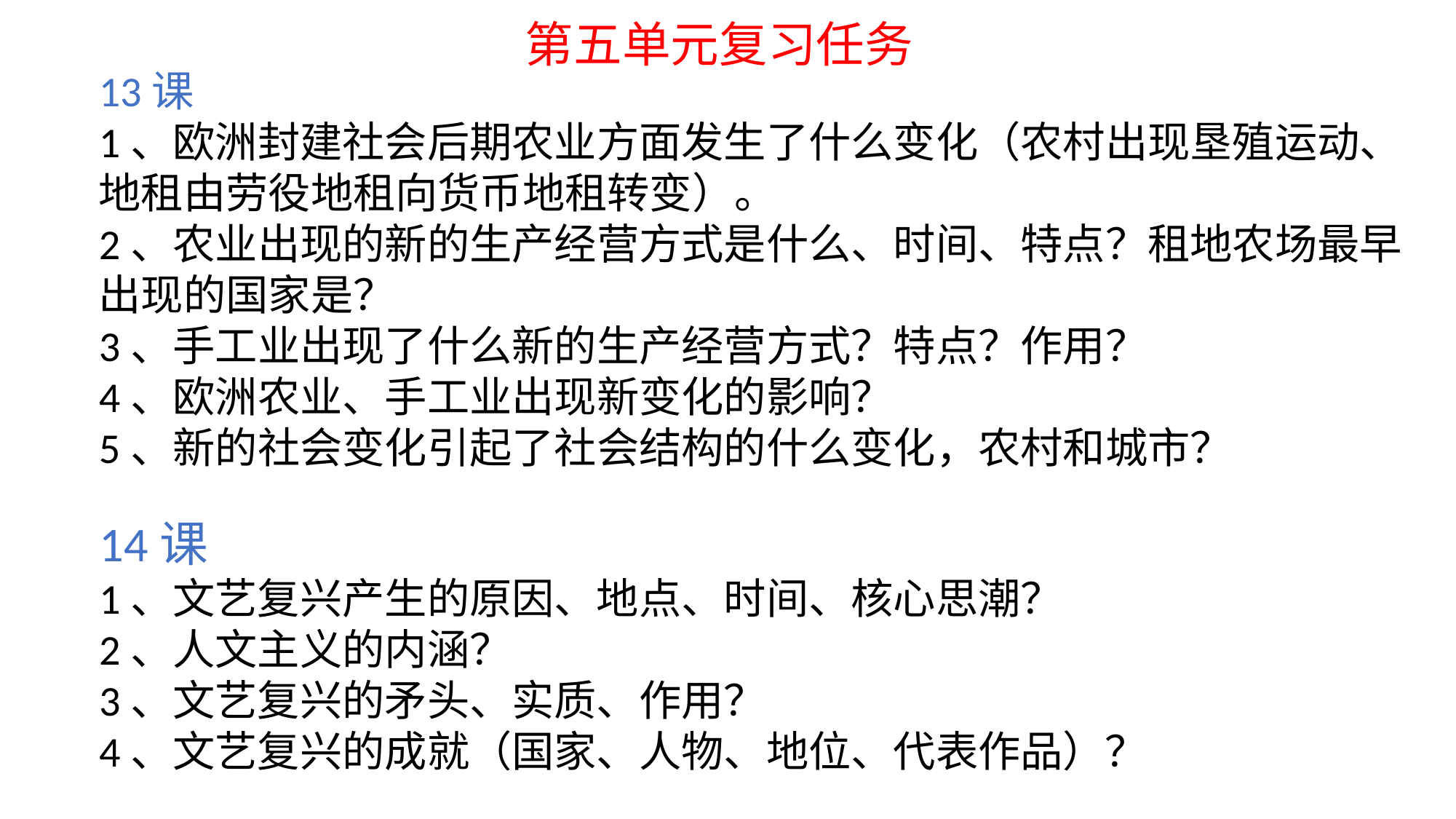

# 第五单元复习任务
13课
1、欧洲封建社会后期农业方面发生了什么变化（农村出现垦殖运动、地租由劳役地租向货币地租转变）。
2、农业出现的新的生产经营方式是什么、时间、特点？租地农场最早出现的国家是？
3、手工业出现了什么新的生产经营方式？特点？作用？
4、欧洲农业、手工业出现新变化的影响？
5、新的社会变化引起了社会结构的什么变化，农村和城市？
14课
1、文艺复兴产生的原因、地点、时间、核心思潮？
2、人文主义的内涵？
3、文艺复兴的矛头、实质、作用？
4、文艺复兴的成就（国家、人物、地位、代表作品）？